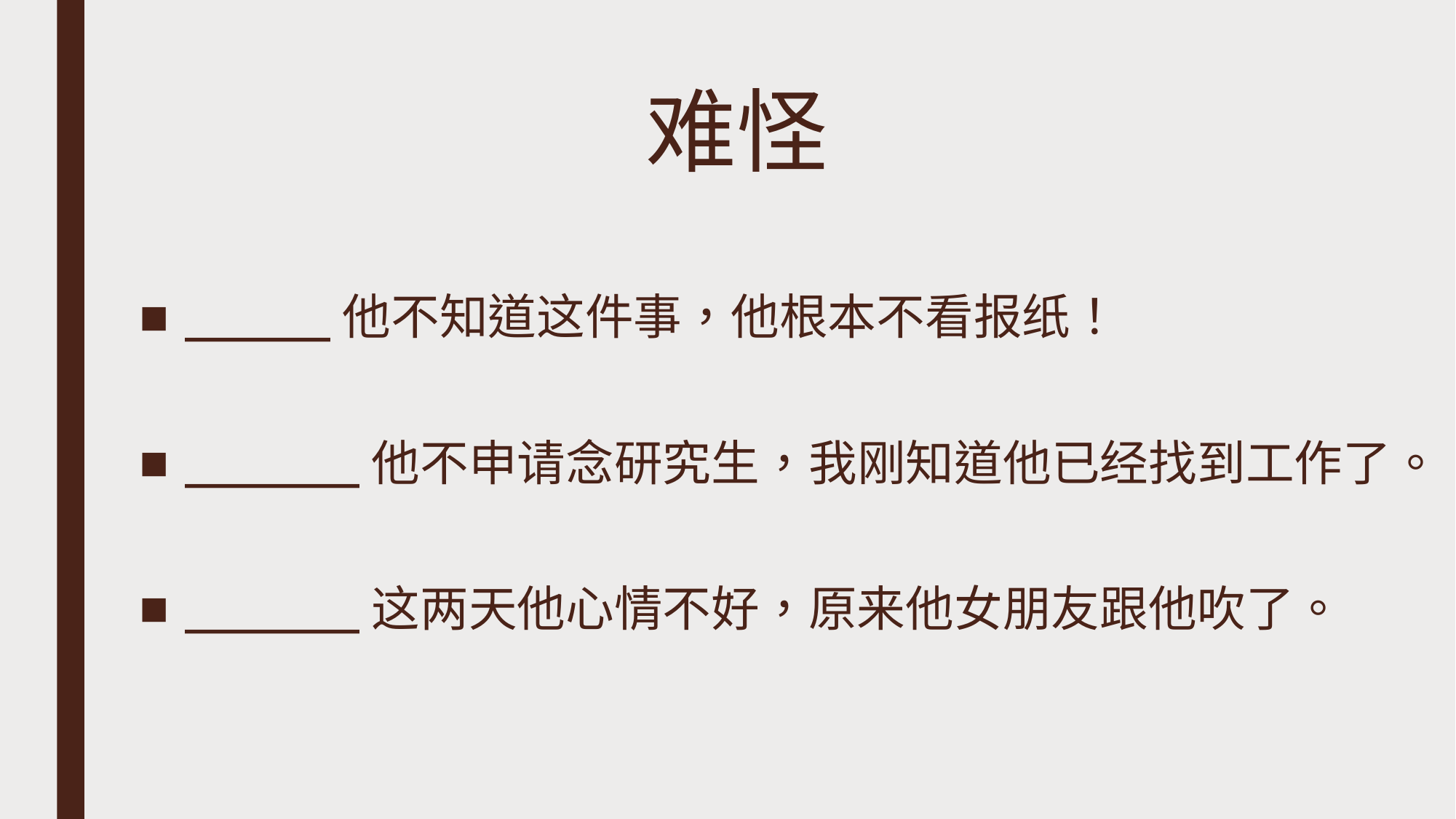

# 难怪
_____他不知道这件事，他根本不看报纸！

______他不申请念研究生，我刚知道他已经找到工作了。

______这两天他心情不好，原来他女朋友跟他吹了。